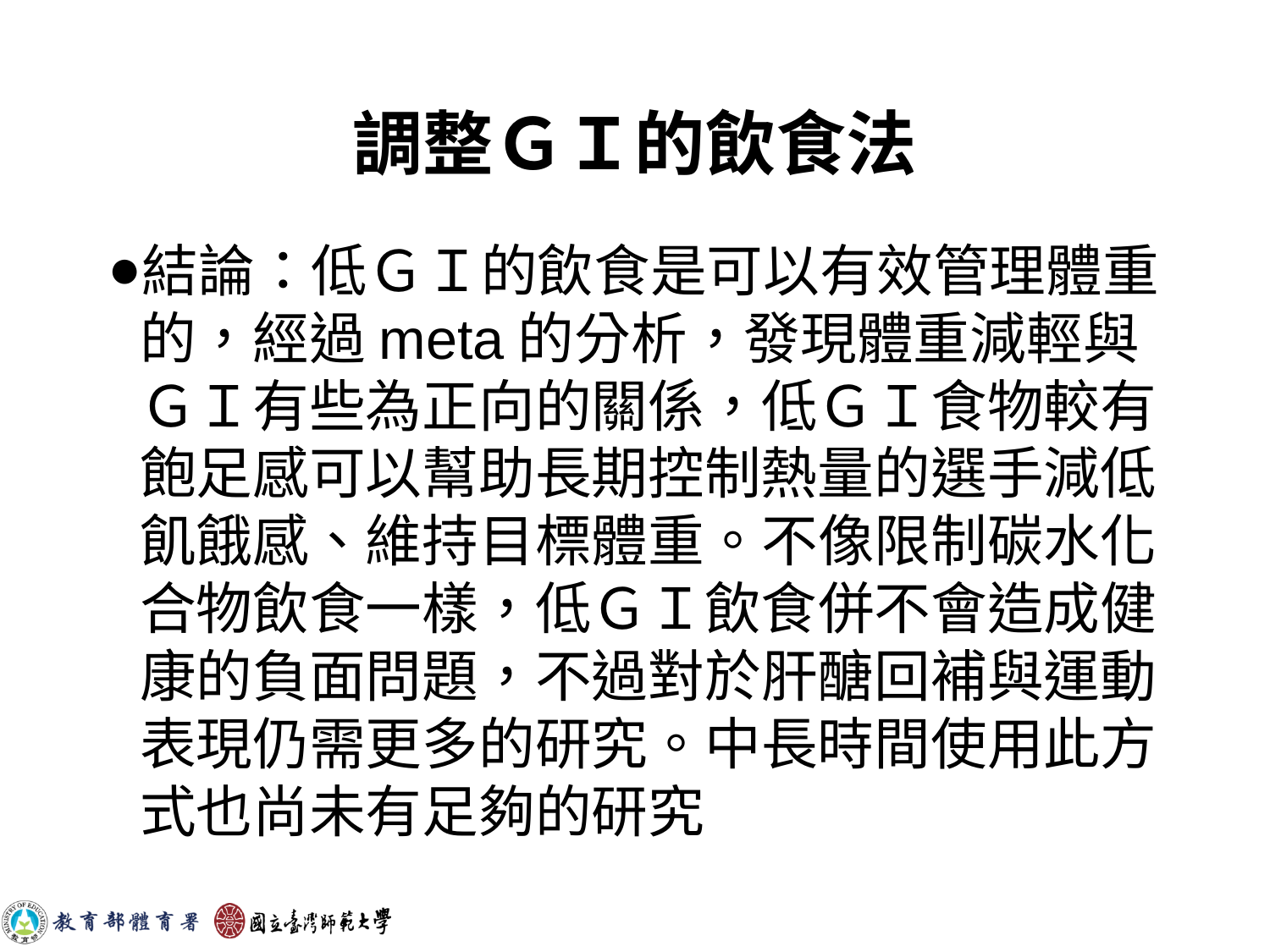

# 調整ＧＩ的飲食法
結論：低ＧＩ的飲食是可以有效管理體重的，經過meta的分析，發現體重減輕與ＧＩ有些為正向的關係，低ＧＩ食物較有飽足感可以幫助長期控制熱量的選手減低飢餓感、維持目標體重。不像限制碳水化合物飲食一樣，低ＧＩ飲食併不會造成健康的負面問題，不過對於肝醣回補與運動表現仍需更多的研究。中長時間使用此方式也尚未有足夠的研究